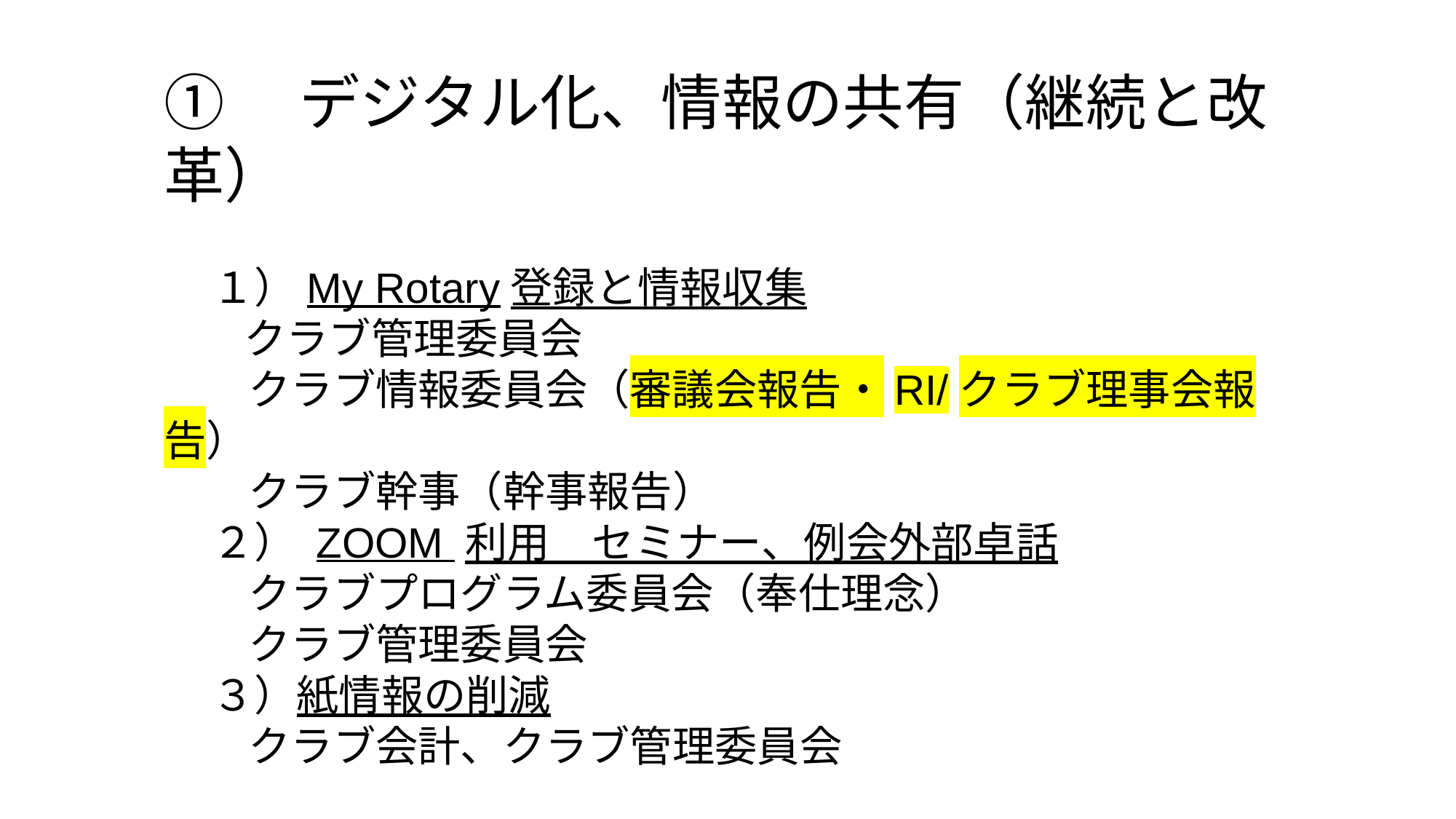

①　デジタル化、情報の共有（継続と改革）

    １）My Rotary登録と情報収集
　    クラブ管理委員会
　　クラブ情報委員会（審議会報告・RI/クラブ理事会報告）
　　クラブ幹事（幹事報告）
    ２） ZOOM 利用　セミナー、例会外部卓話
　　クラブプログラム委員会（奉仕理念）
　　クラブ管理委員会
    ３）紙情報の削減
　　クラブ会計、クラブ管理委員会